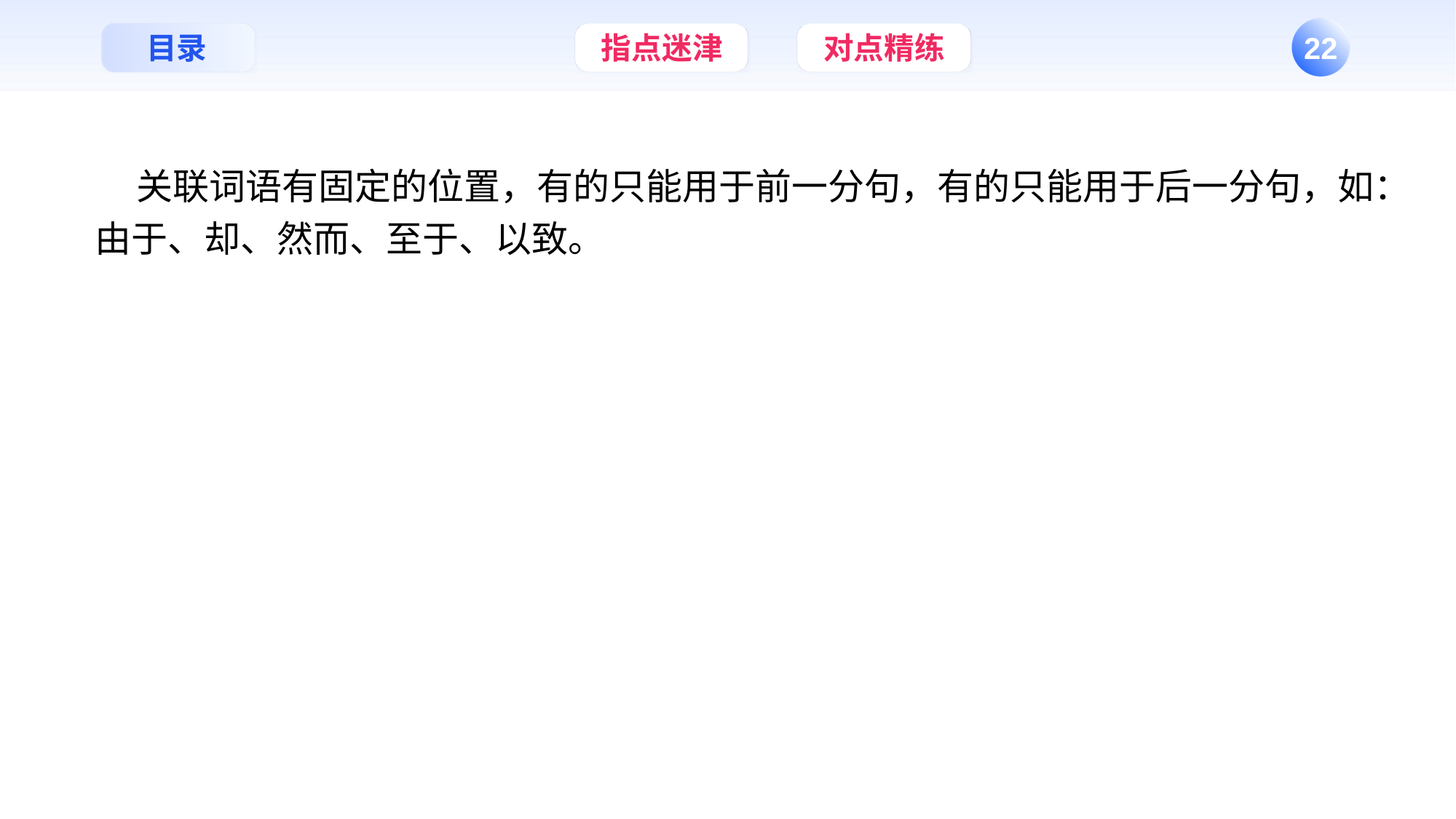

关联词语有固定的位置，有的只能用于前一分句，有的只能用于后一分句，如：由于、却、然而、至于、以致。